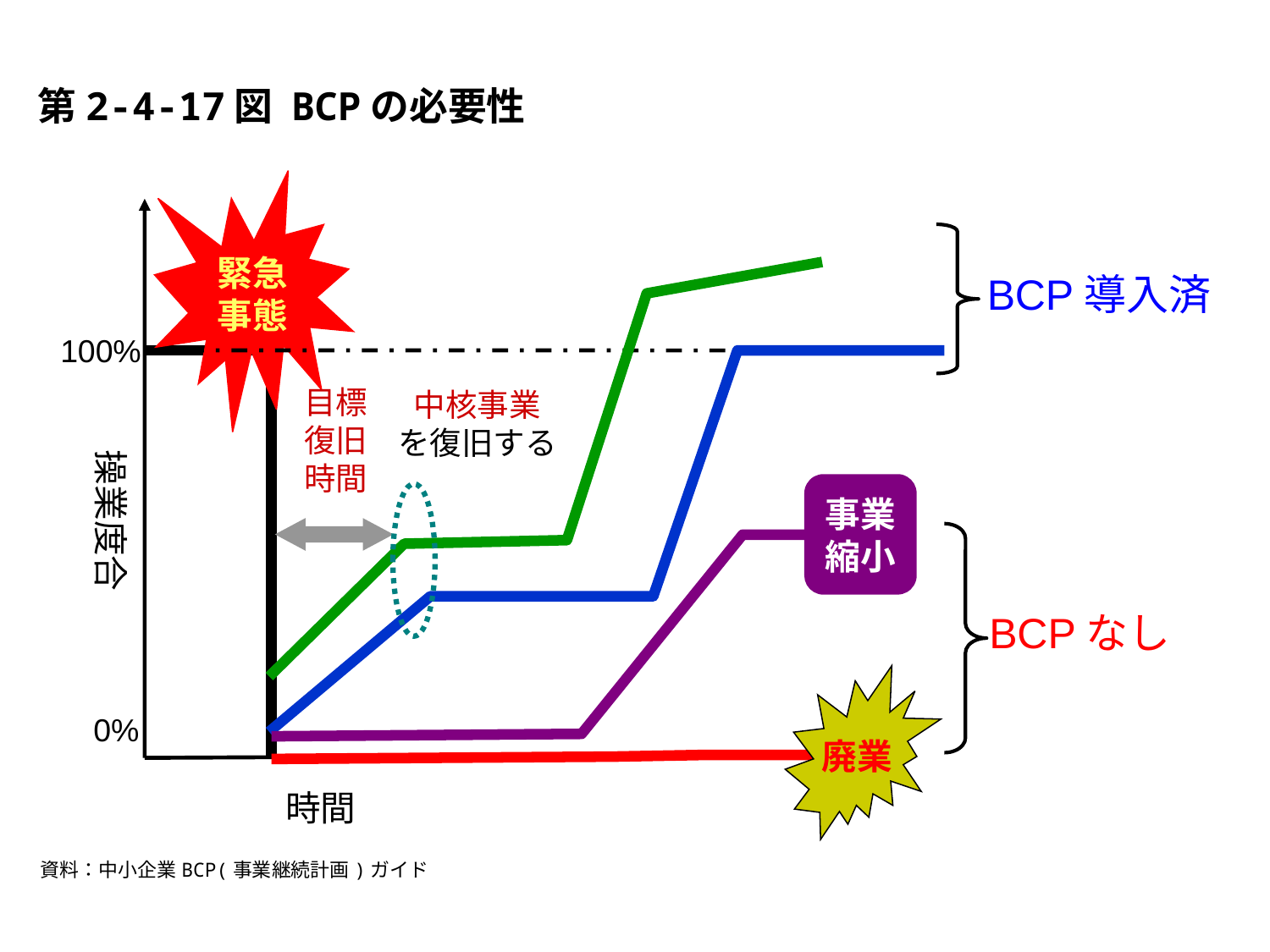

第2-4-17図 BCPの必要性
緊急
事態

100%
操業度合
0%

時間

BCP導入済

目標
復旧
時間
中核事業
を復旧する

事業
縮小

BCPなし
廃業

資料：中小企業BCP(事業継続計画)ガイド